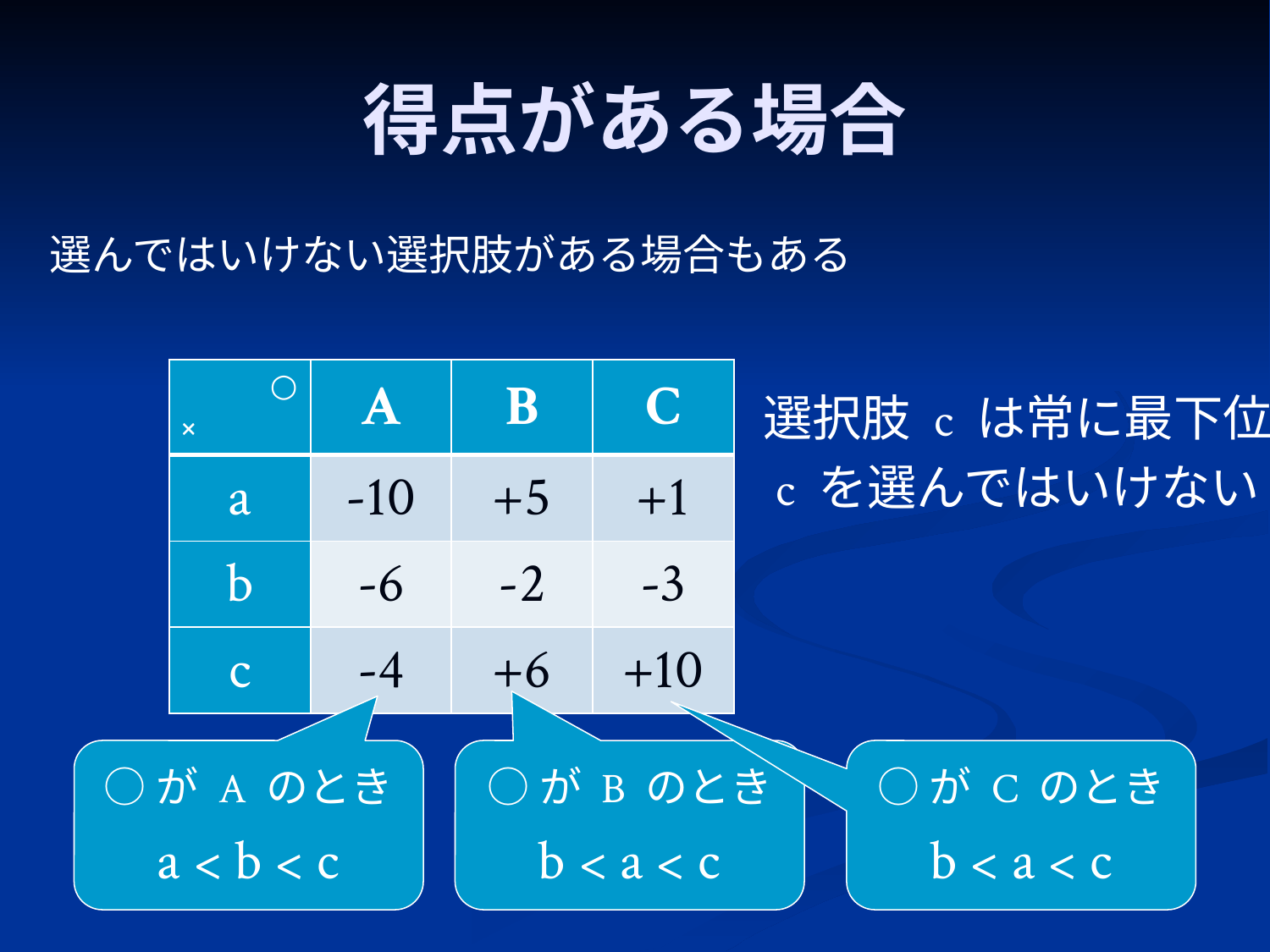

# 得点がある場合
選んではいけない選択肢がある場合もある
| ○ × | A | B | C |
| --- | --- | --- | --- |
| a | -10 | +5 | +1 |
| b | -6 | -2 | -3 |
| c | -4 | +6 | +10 |
選択肢 c は常に最下位
c を選んではいけない
○が A のとき
a < b < c
○が B のとき
b < a < c
○が C のとき
b < a < c